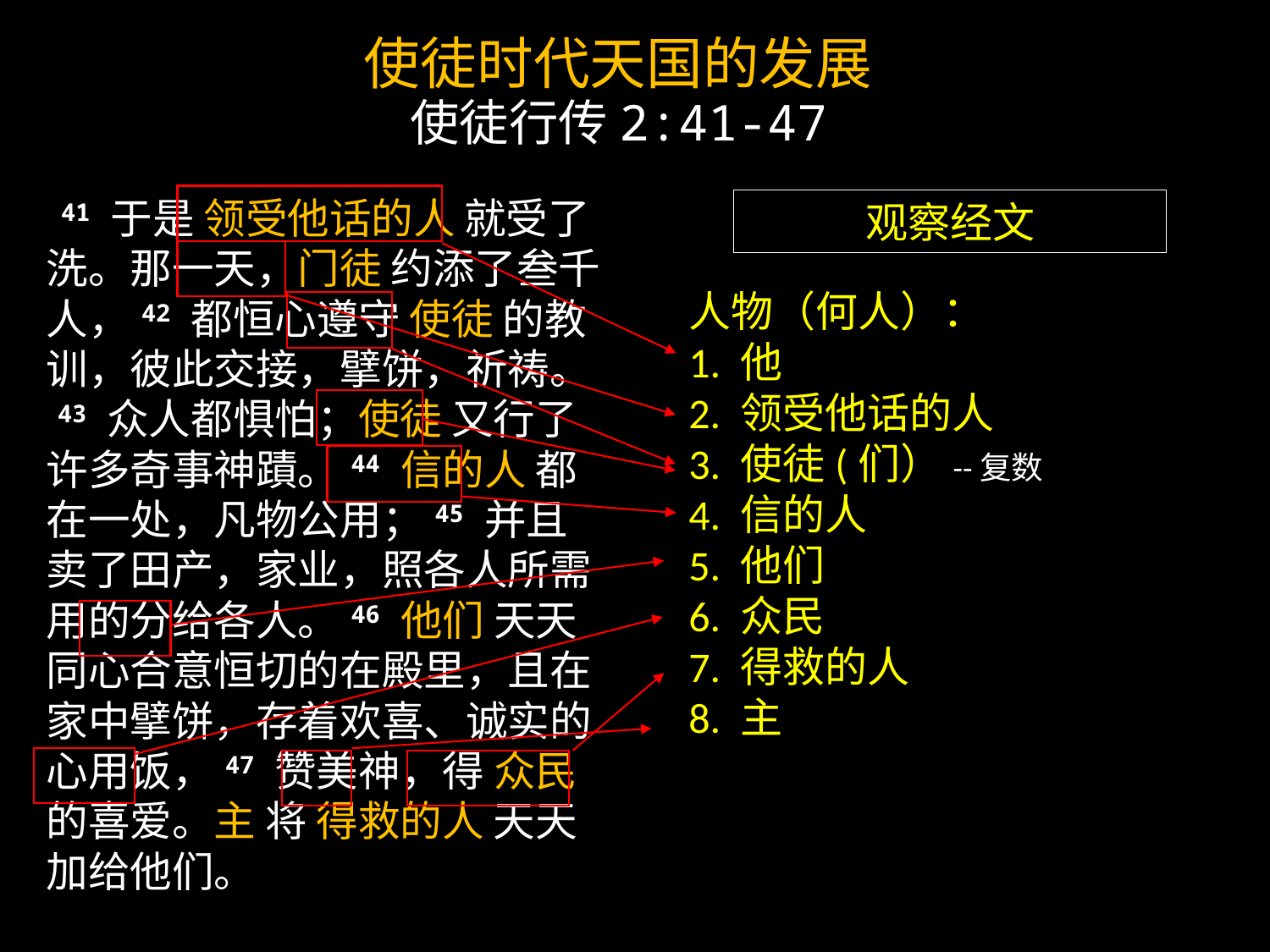

使徒时代天国的发展
# 使徒行传2:41-47
 41 于是 领受他话的人 就受了洗。那一天，门徒 约添了叁千人， 42 都恒心遵守 使徒 的教训，彼此交接，擘饼，祈祷。
 43 众人都惧怕；使徒 又行了许多奇事神蹟。 44 信的人 都在一处，凡物公用； 45 并且卖了田产，家业，照各人所需用的分给各人。 46 他们 天天同心合意恒切的在殿里，且在家中擘饼，存着欢喜、诚实的心用饭， 47 赞美神，得 众民 的喜爱。主 将 得救的人 天天加给他们。

观察经文

人物（何人）：
1. 他
2. 领受他话的人
3. 使徒(们）--复数
4. 信的人
5. 他们
6. 众民
7. 得救的人
8. 主